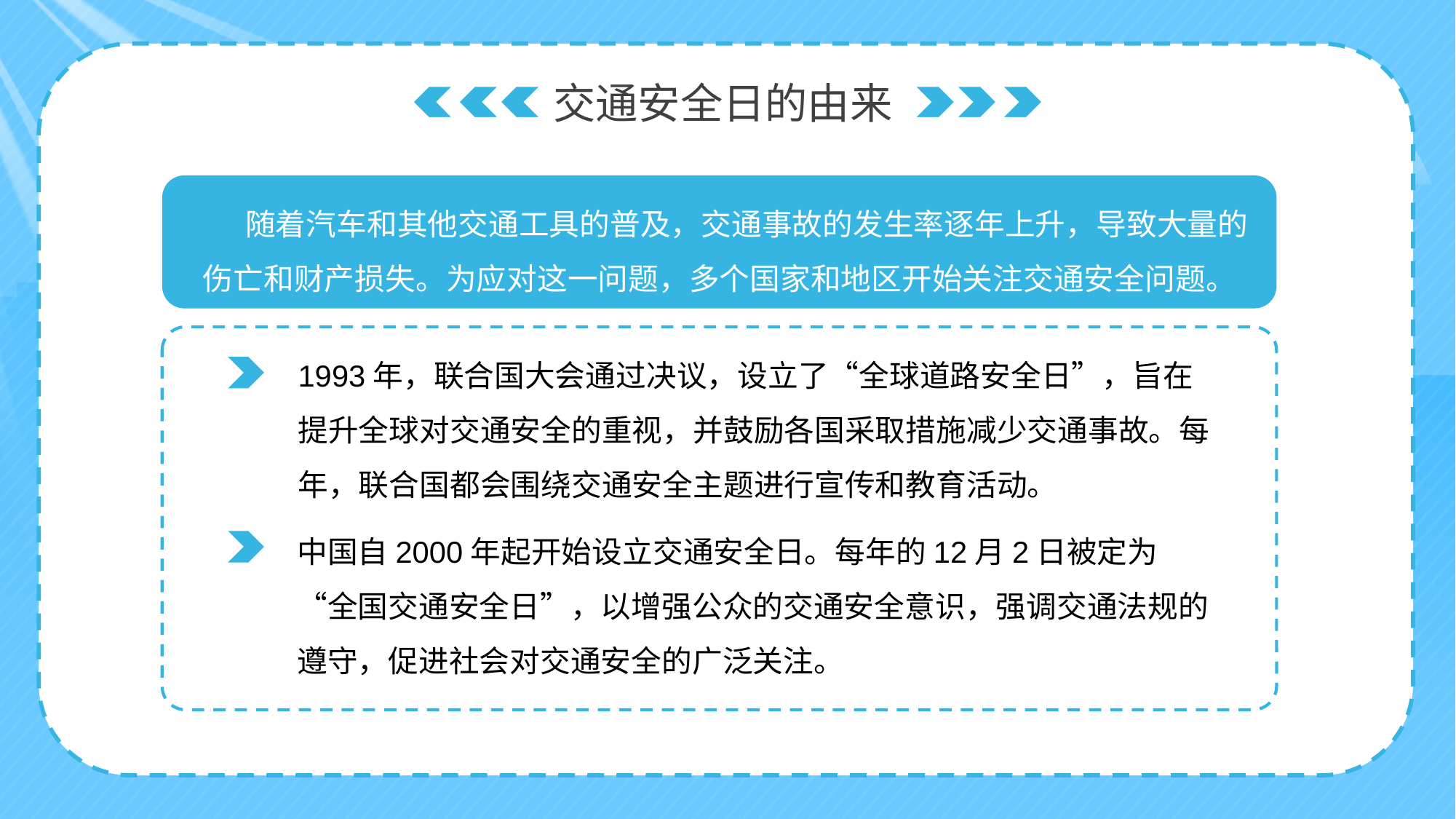

交通安全日的由来

随着汽车和其他交通工具的普及，交通事故的发生率逐年上升，导致大量的伤亡和财产损失。为应对这一问题，多个国家和地区开始关注交通安全问题。

1993年，联合国大会通过决议，设立了“全球道路安全日”，旨在提升全球对交通安全的重视，并鼓励各国采取措施减少交通事故。每年，联合国都会围绕交通安全主题进行宣传和教育活动。

中国自2000年起开始设立交通安全日。每年的12月2日被定为“全国交通安全日”，以增强公众的交通安全意识，强调交通法规的遵守，促进社会对交通安全的广泛关注。